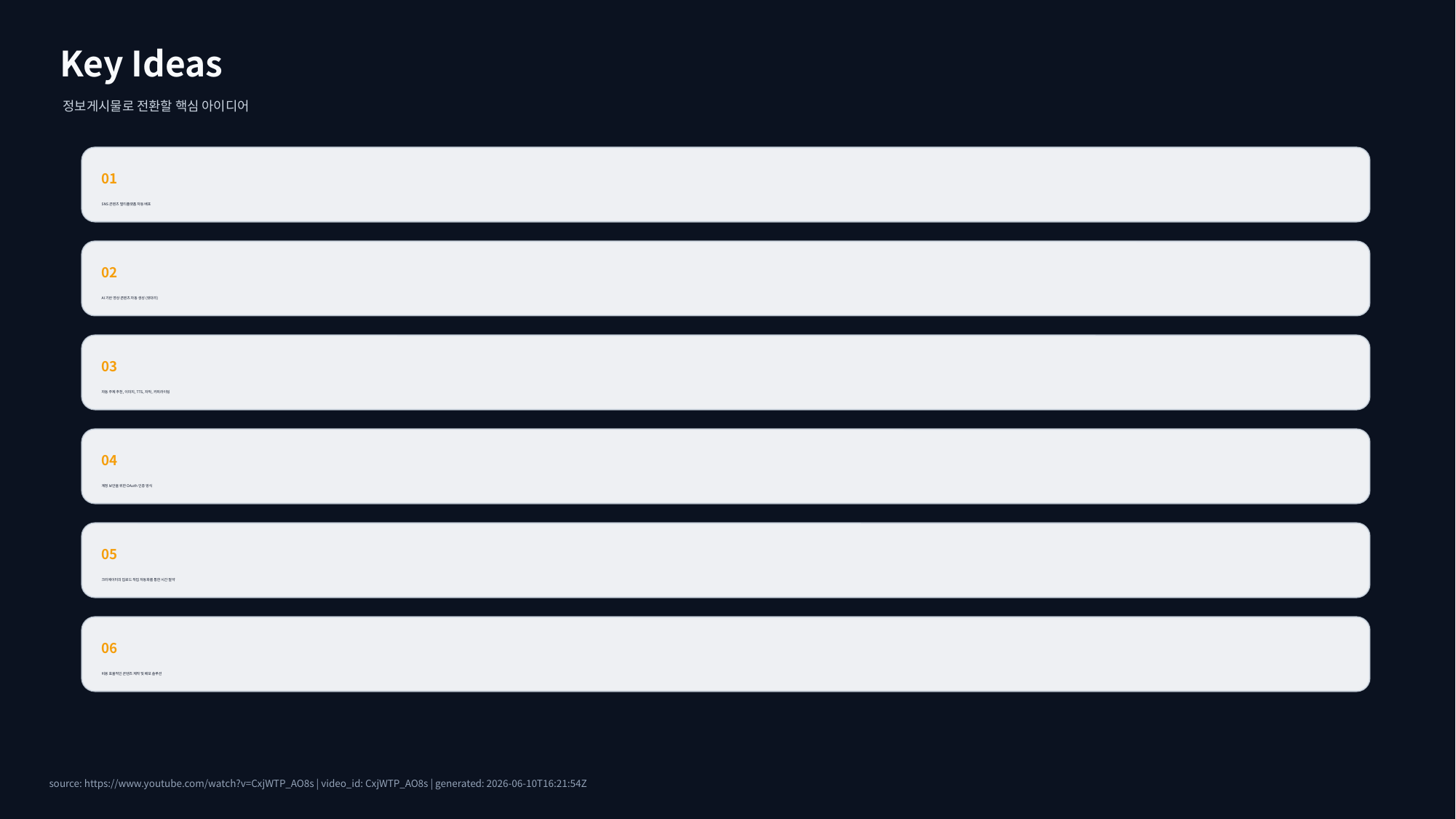

Key Ideas
정보게시물로 전환할 핵심 아이디어

01
SNS 콘텐츠 멀티플랫폼 자동 배포

02
AI 기반 영상 콘텐츠 자동 생성 (컷대리)

03
자동 주제 추천, 이미지, TTS, 자막, 카피라이팅

04
계정 보안을 위한 OAuth 인증 방식

05
크리에이터의 업로드 작업 자동화를 통한 시간 절약

06
비용 효율적인 콘텐츠 제작 및 배포 솔루션
source: https://www.youtube.com/watch?v=CxjWTP_AO8s | video_id: CxjWTP_AO8s | generated: 2026-06-10T16:21:54Z